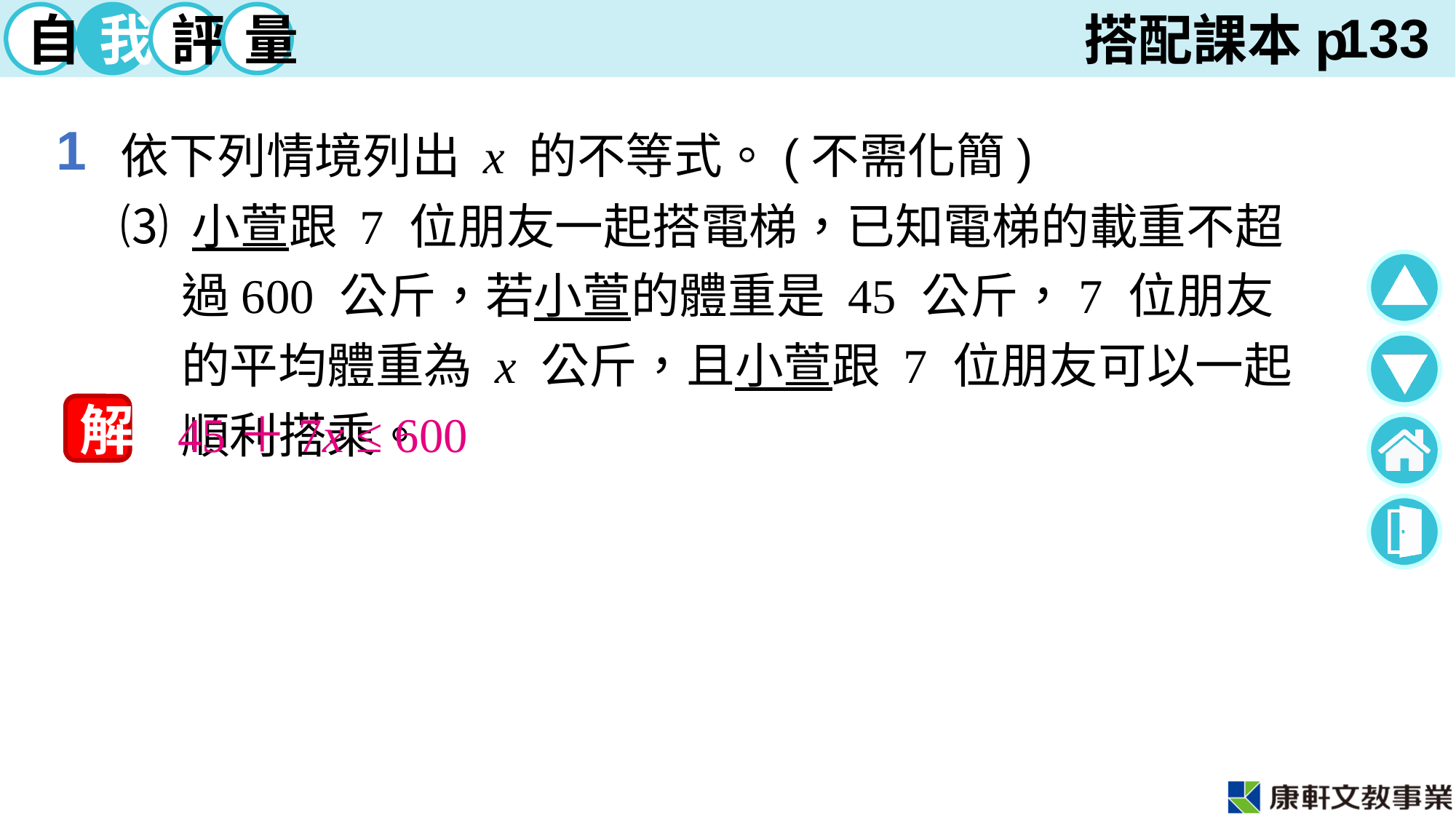

133
依下列情境列出 x 的不等式。(不需化簡)
⑶ 小萱跟 7 位朋友一起搭電梯，已知電梯的載重不超過600 公斤，若小萱的體重是 45 公斤，7 位朋友的平均體重為 x 公斤，且小萱跟 7 位朋友可以一起順利搭乘。
1
45＋7x ≤ 600
解